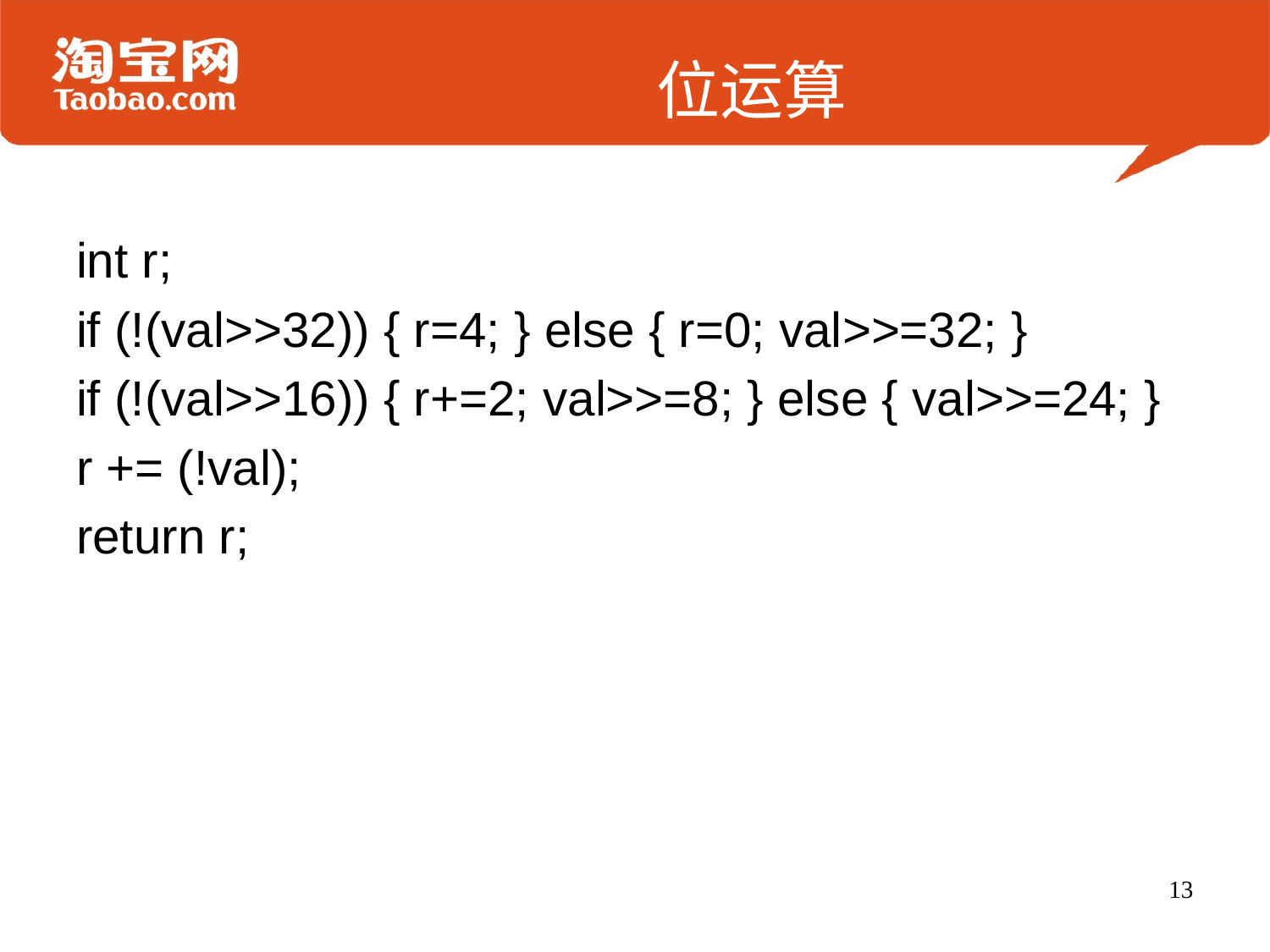

# 位运算
int r;
if (!(val>>32)) { r=4; } else { r=0; val>>=32; }
if (!(val>>16)) { r+=2; val>>=8; } else { val>>=24; }
r += (!val);
return r;

13